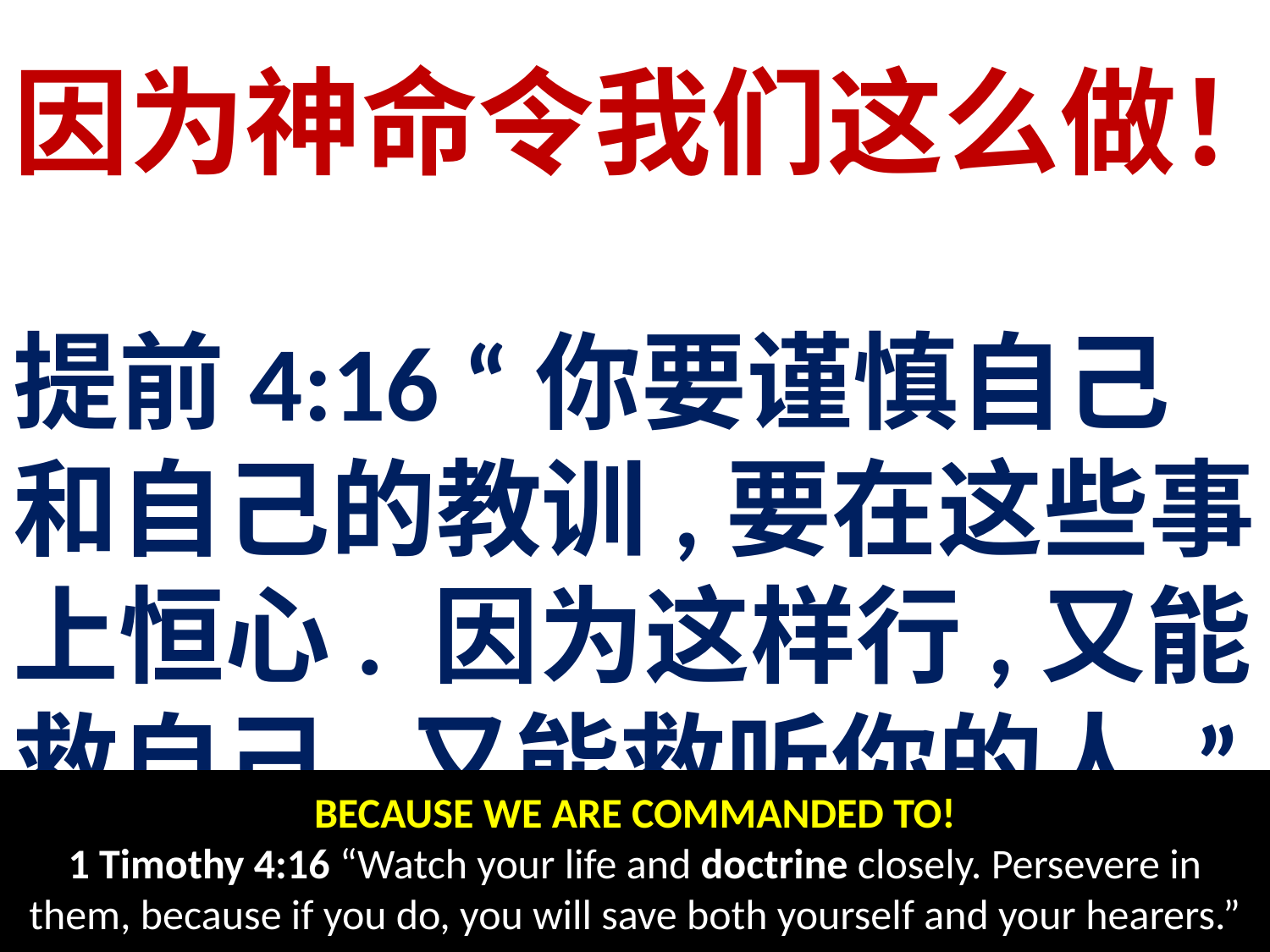

# 因为神命令我们这么做！ 提前4:16 “你要谨慎自己和自己的教训,要在这些事上恒心. 因为这样行,又能救自己,又能救听你的人.”
BECAUSE WE ARE COMMANDED TO!
1 Timothy 4:16 “Watch your life and doctrine closely. Persevere in them, because if you do, you will save both yourself and your hearers.”